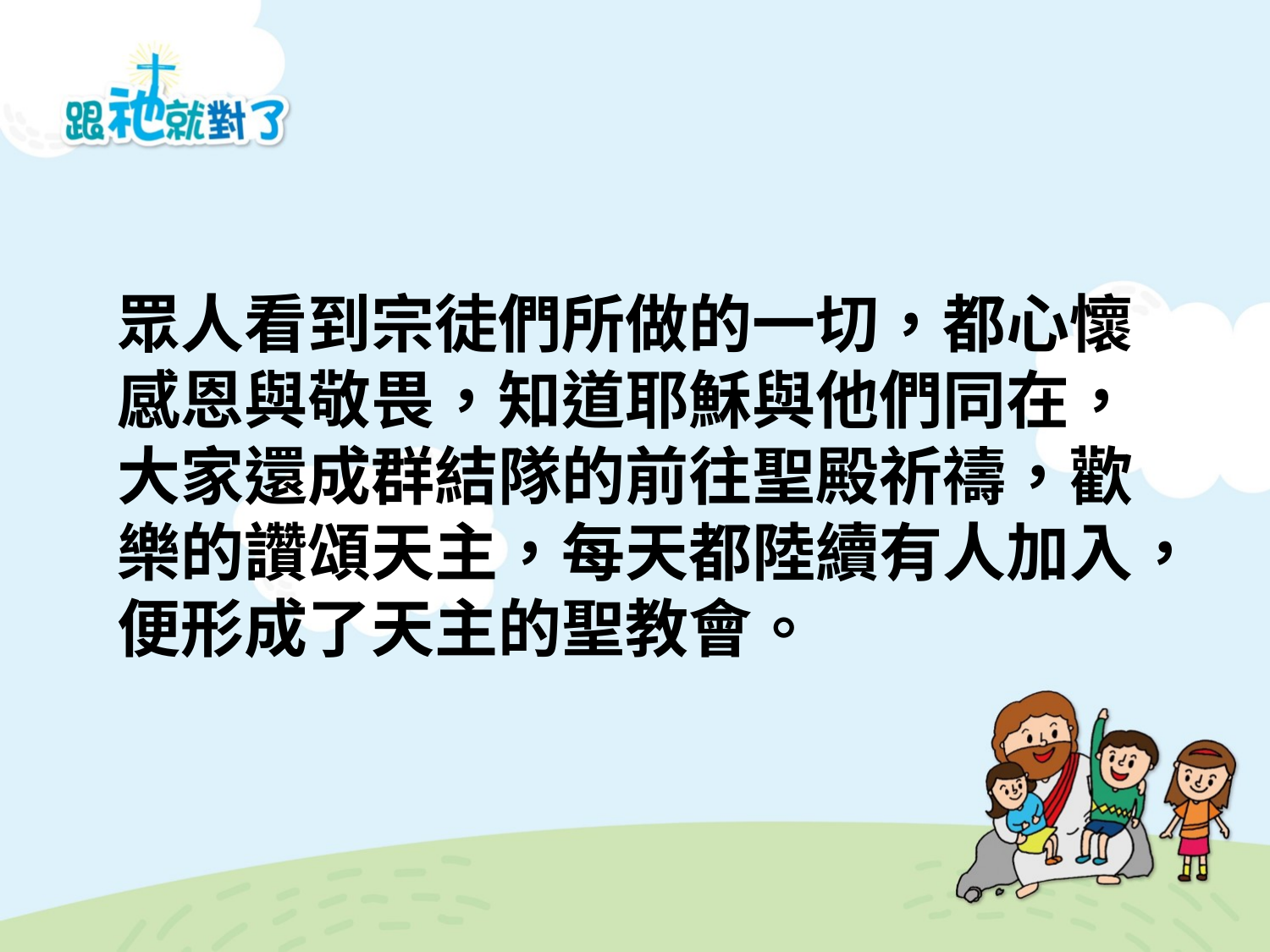

眾人看到宗徒們所做的一切，都心懷感恩與敬畏，知道耶穌與他們同在，大家還成群結隊的前往聖殿祈禱，歡樂的讚頌天主，每天都陸續有人加入，便形成了天主的聖教會。